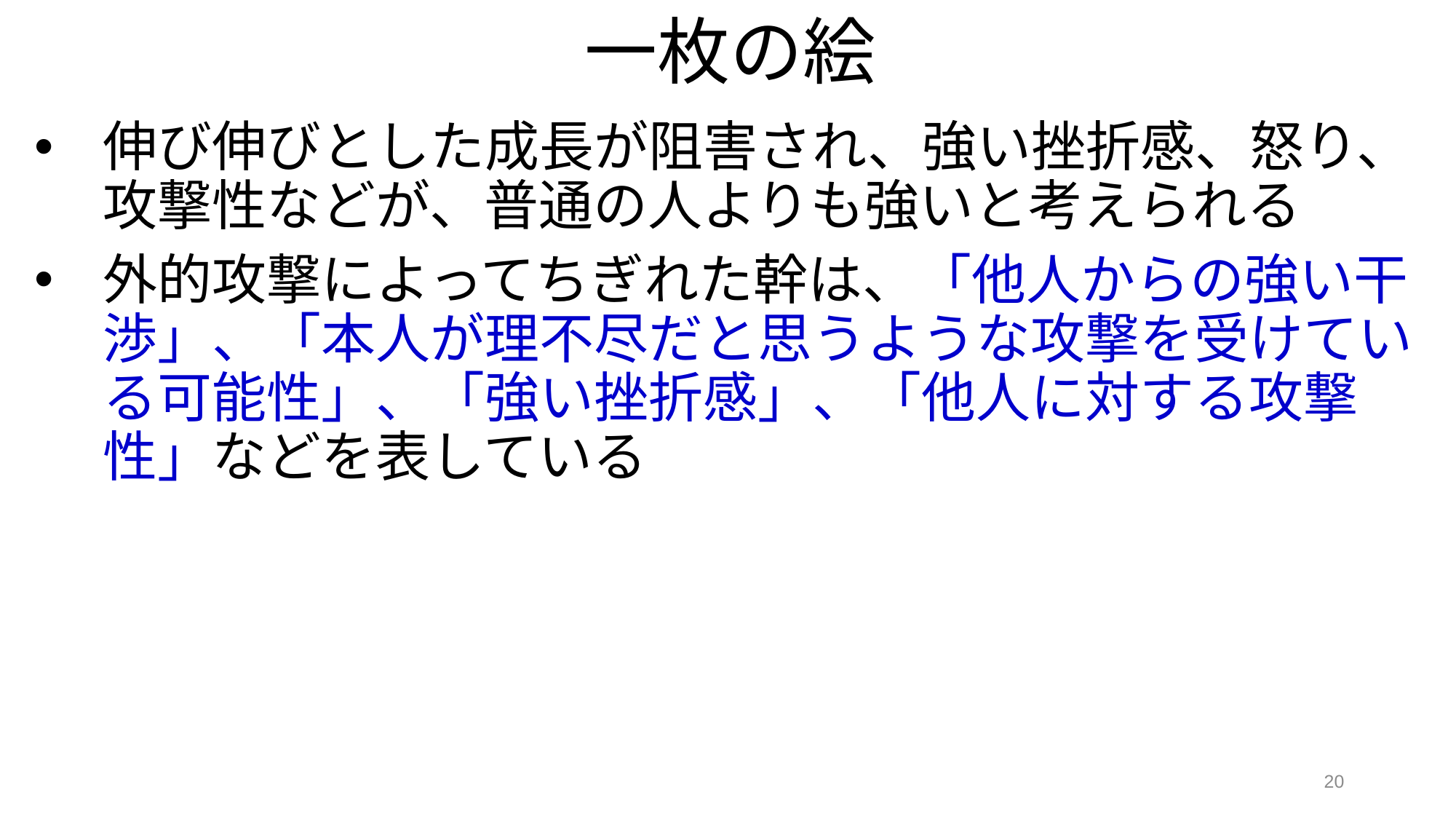

# 一枚の絵
伸び伸びとした成長が阻害され、強い挫折感、怒り、攻撃性などが、普通の人よりも強いと考えられる
外的攻撃によってちぎれた幹は、「他人からの強い干渉」、「本人が理不尽だと思うような攻撃を受けている可能性」、「強い挫折感」、「他人に対する攻撃性」などを表している
20